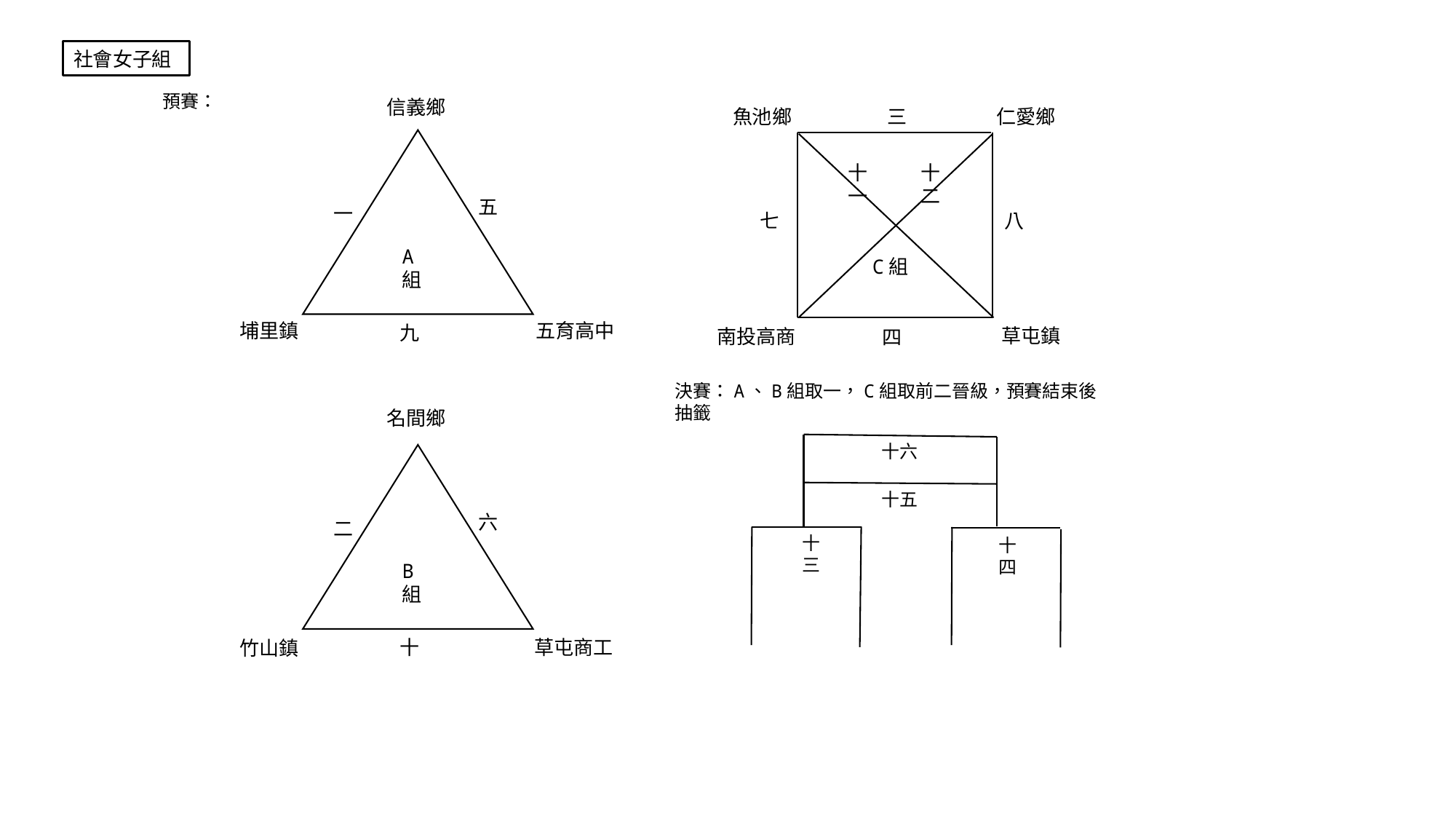

社會女子組
預賽：
信義鄉
魚池鄉
三
仁愛鄉

十一
十二
五
一
七
八
A組
C組
埔里鎮
五育高中
九
草屯鎮
南投高商
四
決賽：A、B組取一，C組取前二晉級，預賽結束後抽籤
名間鄉
十六

十五
六
二
十三
十四
B組
十
草屯商工
竹山鎮